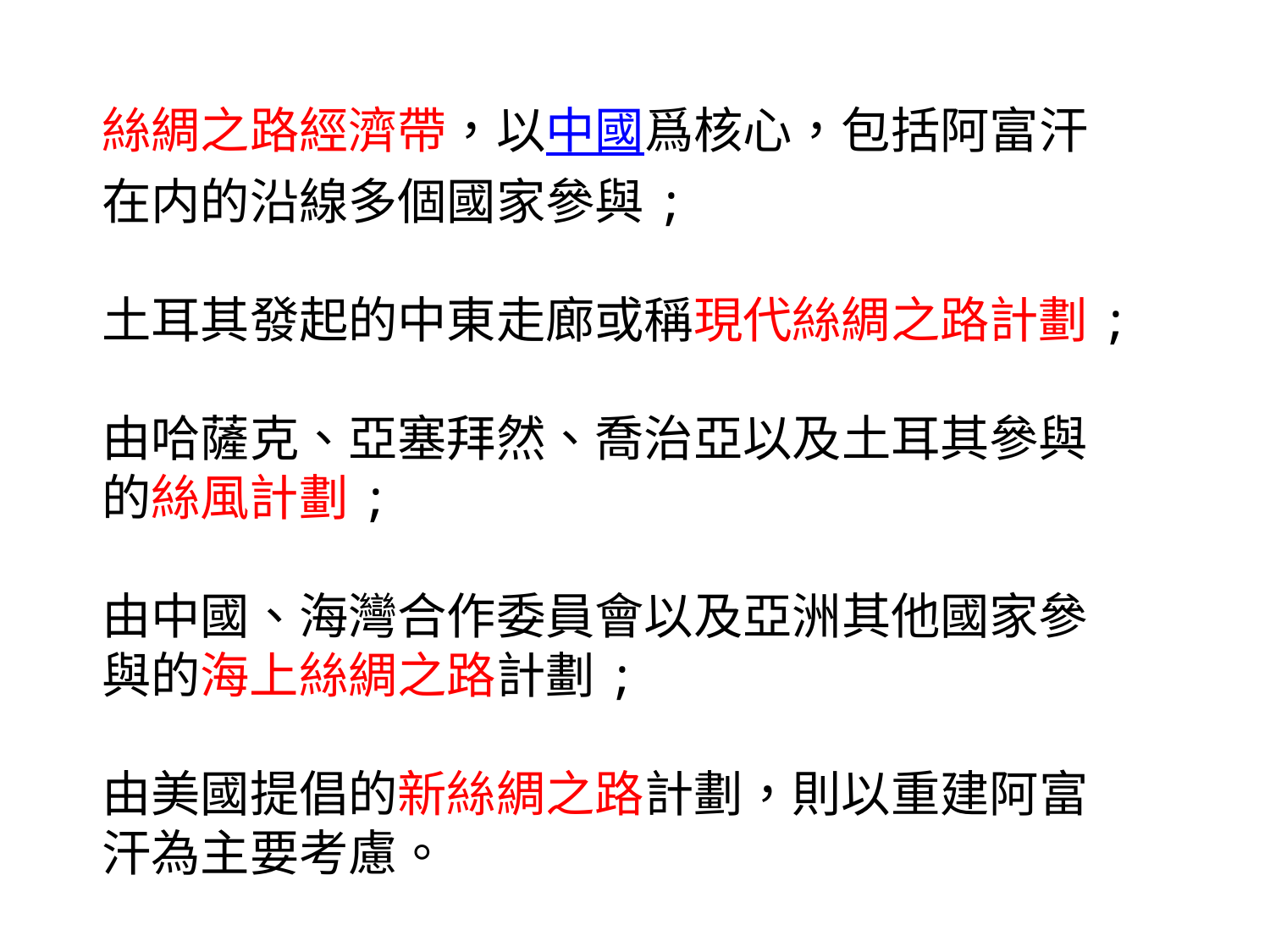

絲綢之路經濟帶，以中國爲核心，包括阿富汗在内的沿線多個國家參與;

土耳其發起的中東走廊或稱現代絲綢之路計劃;

由哈薩克、亞塞拜然、喬治亞以及土耳其參與的絲風計劃;

由中國、海灣合作委員會以及亞洲其他國家參與的海上絲綢之路計劃;

由美國提倡的新絲綢之路計劃，則以重建阿富汗為主要考慮。